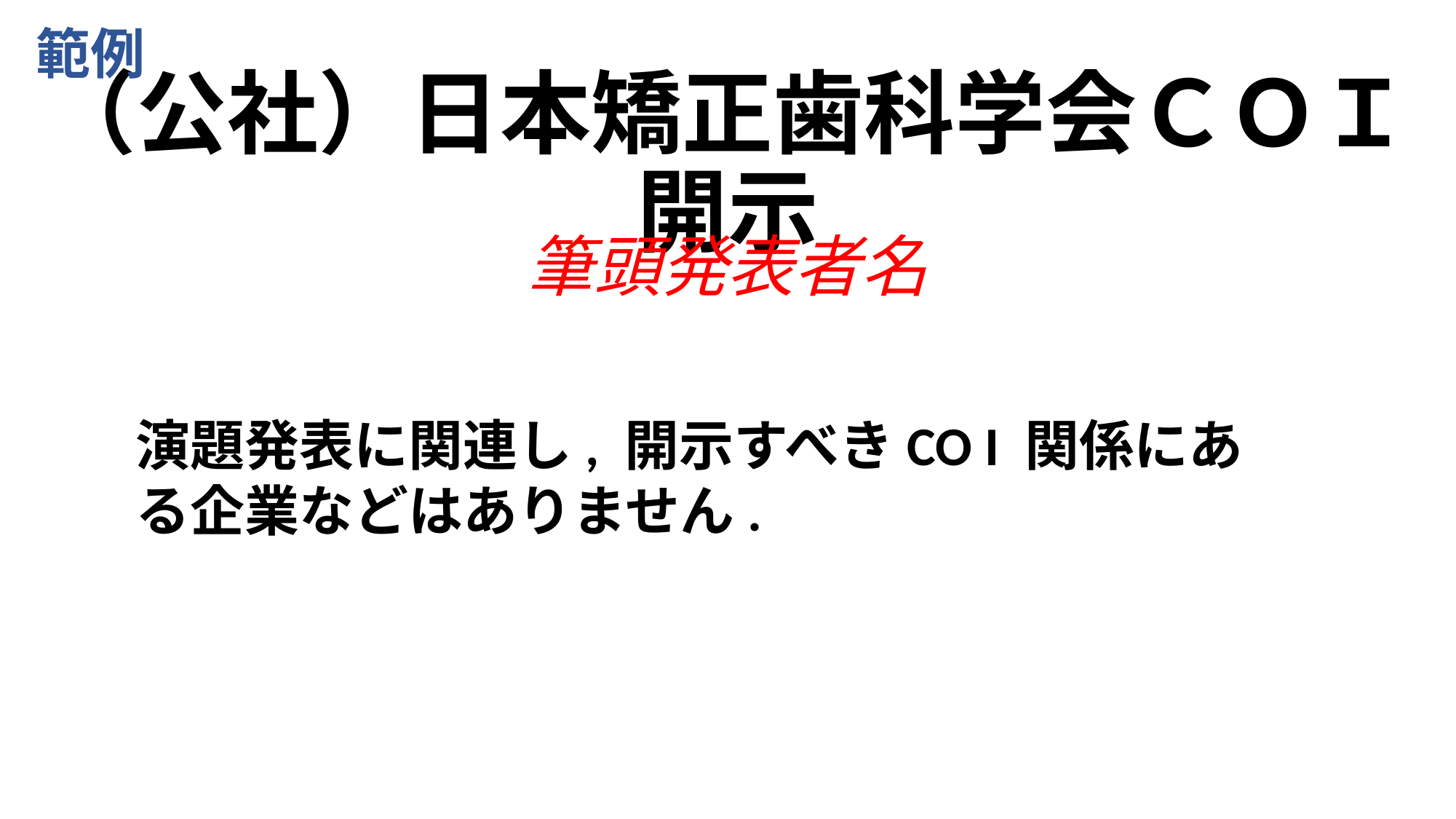

範例
# （公社）日本矯正歯科学会ＣＯＩ開示
筆頭発表者名

演題発表に関連し, 開示すべきCO I 関係にある企業などはありません.